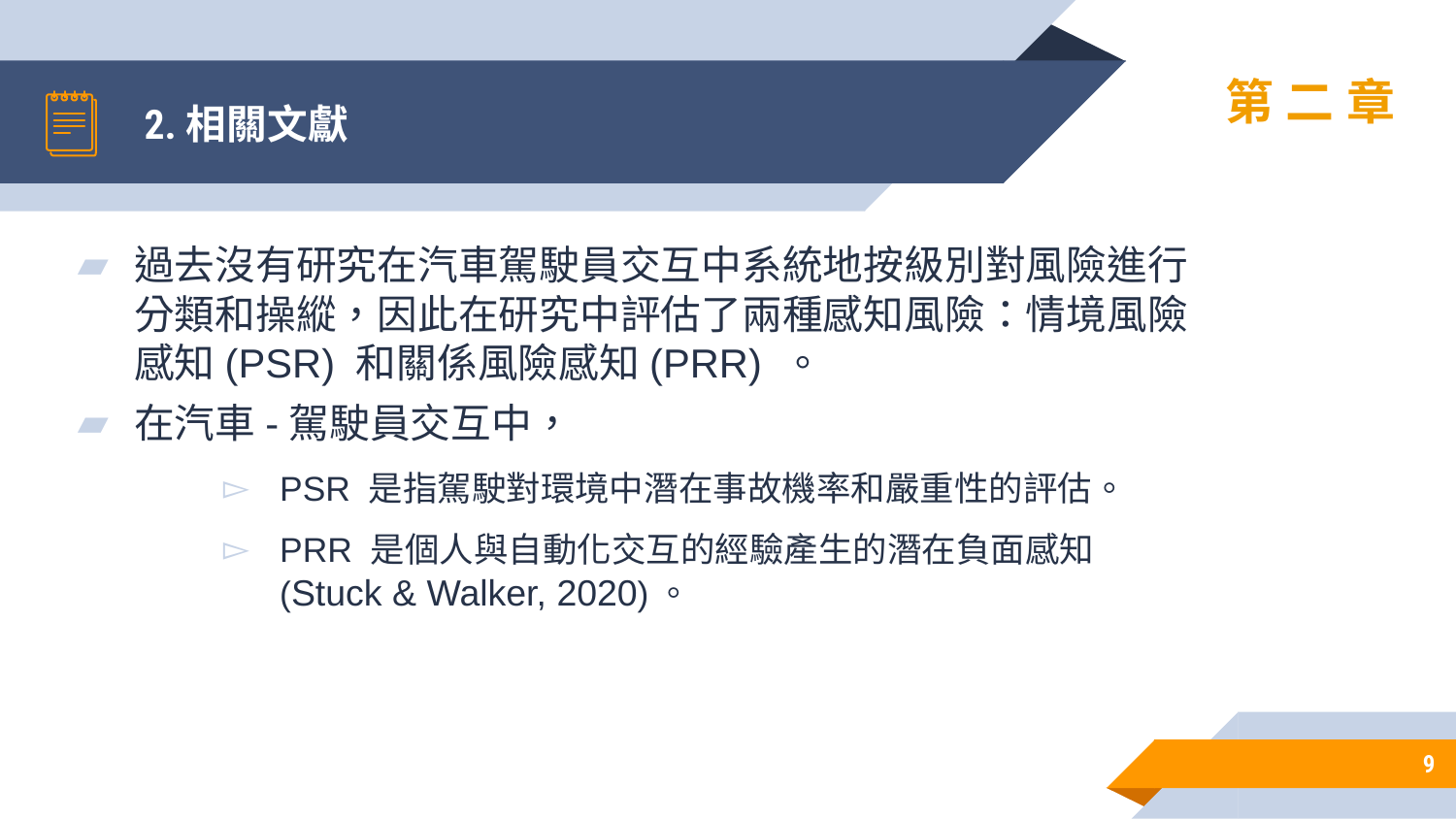

# 2.相關文獻
第二章

過去沒有研究在汽車駕駛員交互中系統地按級別對風險進行分類和操縱，因此在研究中評估了兩種感知風險：情境風險感知(PSR) 和關係風險感知(PRR) 。
在汽車-駕駛員交互中，
PSR 是指駕駛對環境中潛在事故機率和嚴重性的評估。
PRR 是個人與自動化交互的經驗產生的潛在負面感知(Stuck & Walker, 2020)。

9